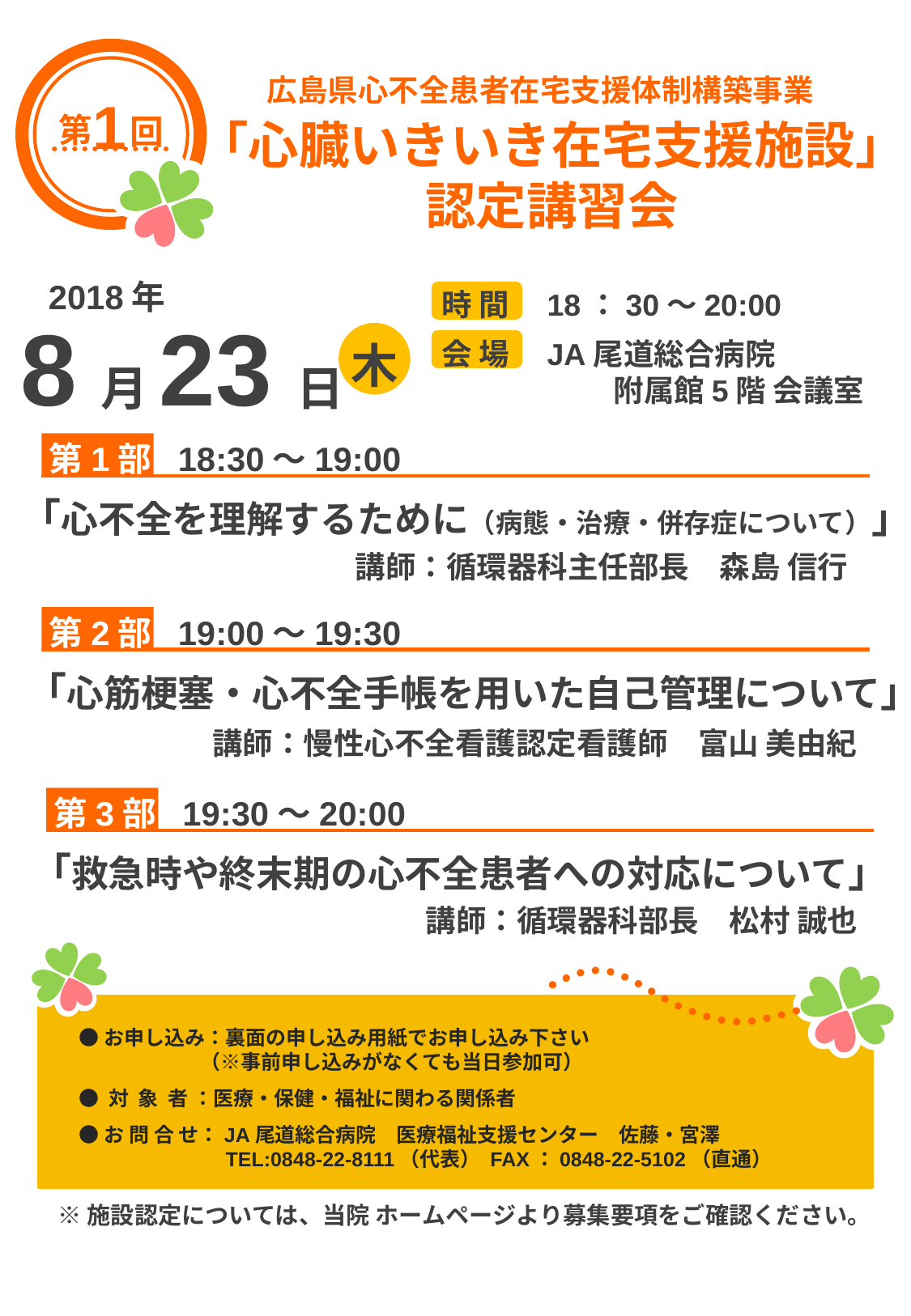

1
第
回

広島県心不全患者在宅支援体制構築事業
「心臓いきいき在宅支援施設」
認定講習会
2018年
時 間　18：30～20:00

8月23日

会 場　JA尾道総合病院
附属館5階 会議室
木

18:30～19:00
第1部

「心不全を理解するために（病態・治療・併存症について）」
講師：循環器科主任部長　森島 信行
19:00～19:30
第2部

「心筋梗塞・心不全手帳を用いた自己管理について」
講師：慢性心不全看護認定看護師　富山 美由紀
19:30～20:00
第3部

「救急時や終末期の心不全患者への対応について」
講師：循環器科部長　松村 誠也

●お申し込み：裏面の申し込み用紙でお申し込み下さい
　　　　　　（※事前申し込みがなくても当日参加可）
● 対  象  者 ：医療・保健・福祉に関わる関係者
●お 問 合 せ：JA尾道総合病院　医療福祉支援センター　佐藤・宮澤
　　　　　　　TEL:0848-22-8111（代表） FAX：0848-22-5102（直通）
※施設認定については、当院 ホームページより募集要項をご確認ください。